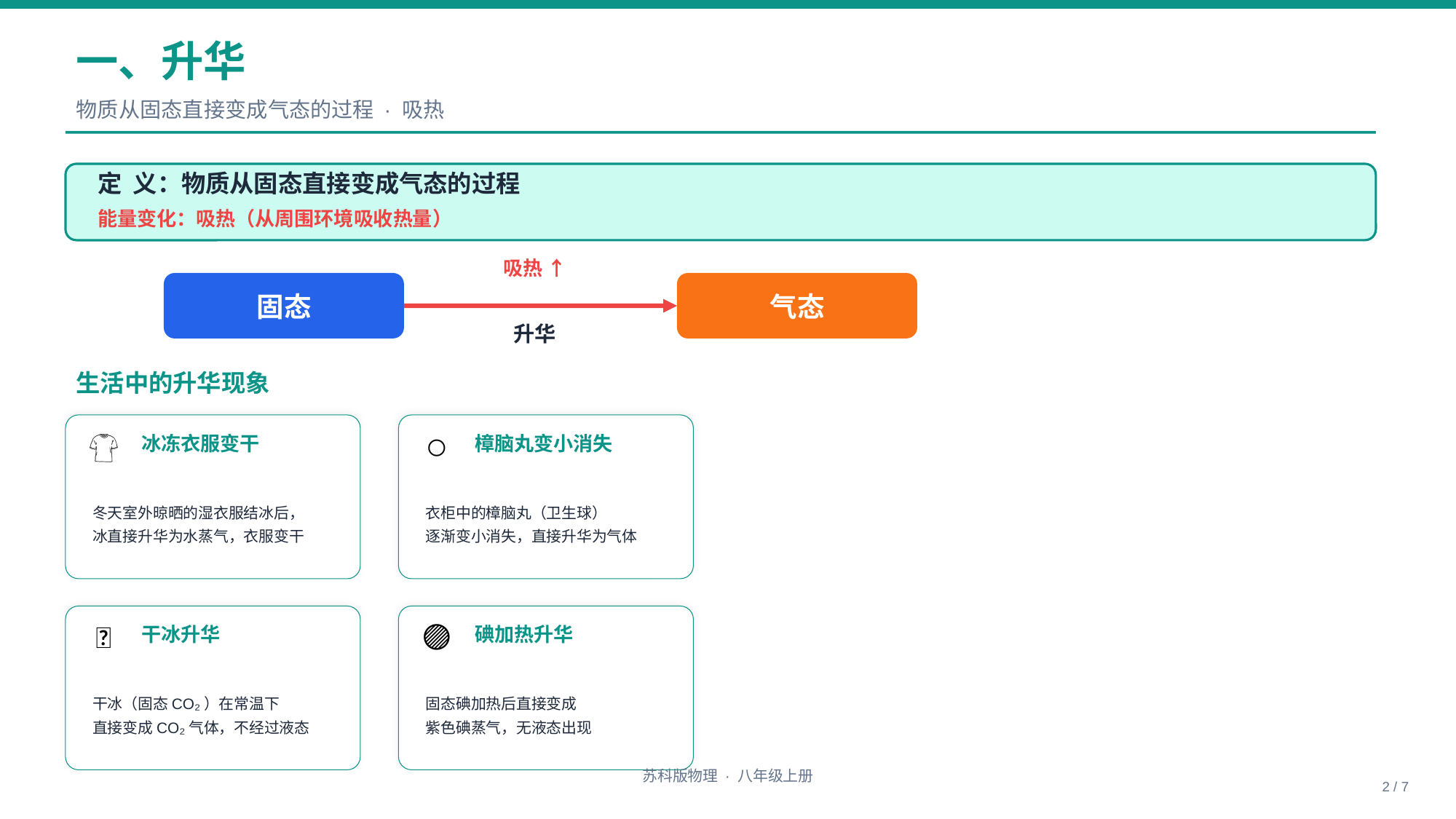

一、升华
物质从固态直接变成气态的过程 · 吸热

定  义：物质从固态直接变成气态的过程
能量变化：吸热（从周围环境吸收热量）
吸热 ↑

固态

气态

升华
生活中的升华现象

👕
⚪
冰冻衣服变干
樟脑丸变小消失
冬天室外晾晒的湿衣服结冰后，
冰直接升华为水蒸气，衣服变干
衣柜中的樟脑丸（卫生球）
逐渐变小消失，直接升华为气体

🧊
🟣
干冰升华
碘加热升华
干冰（固态CO₂）在常温下
直接变成CO₂气体，不经过液态
固态碘加热后直接变成
紫色碘蒸气，无液态出现
苏科版物理 · 八年级上册
2 / 7